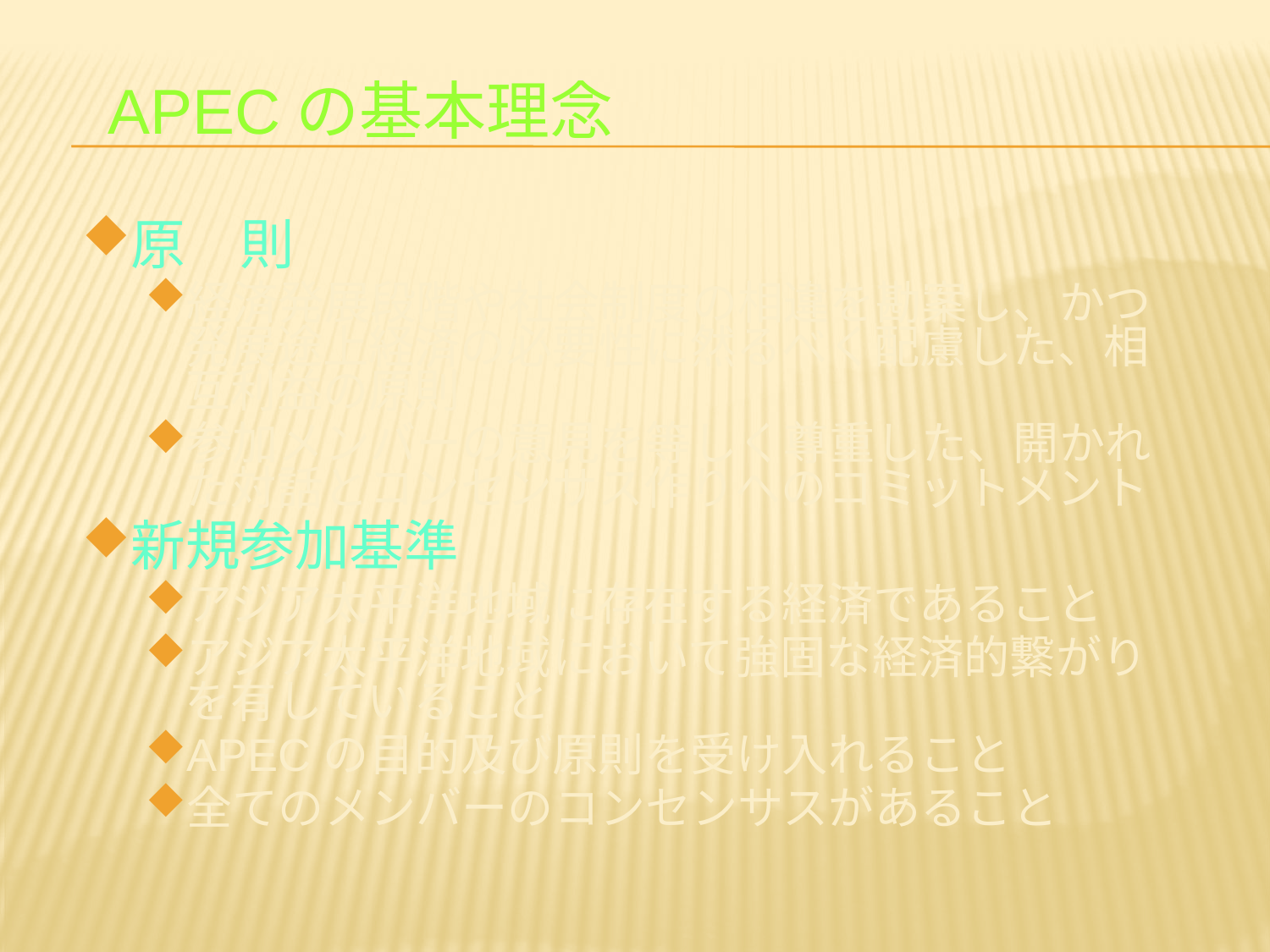

# APECの基本理念
原　則
経済発展段階や社会制度の相違を勘案し、かつ発展途上経済の必要性に然るべく配慮した、相互利益の原則
参加メンバーの意見を等しく尊重した、開かれた対話とコンセンサス作りへのコミットメント
新規参加基準
アジア太平洋地域に存在する経済であること
アジア太平洋地域において強固な経済的繋がりを有していること
APECの目的及び原則を受け入れること
全てのメンバーのコンセンサスがあること